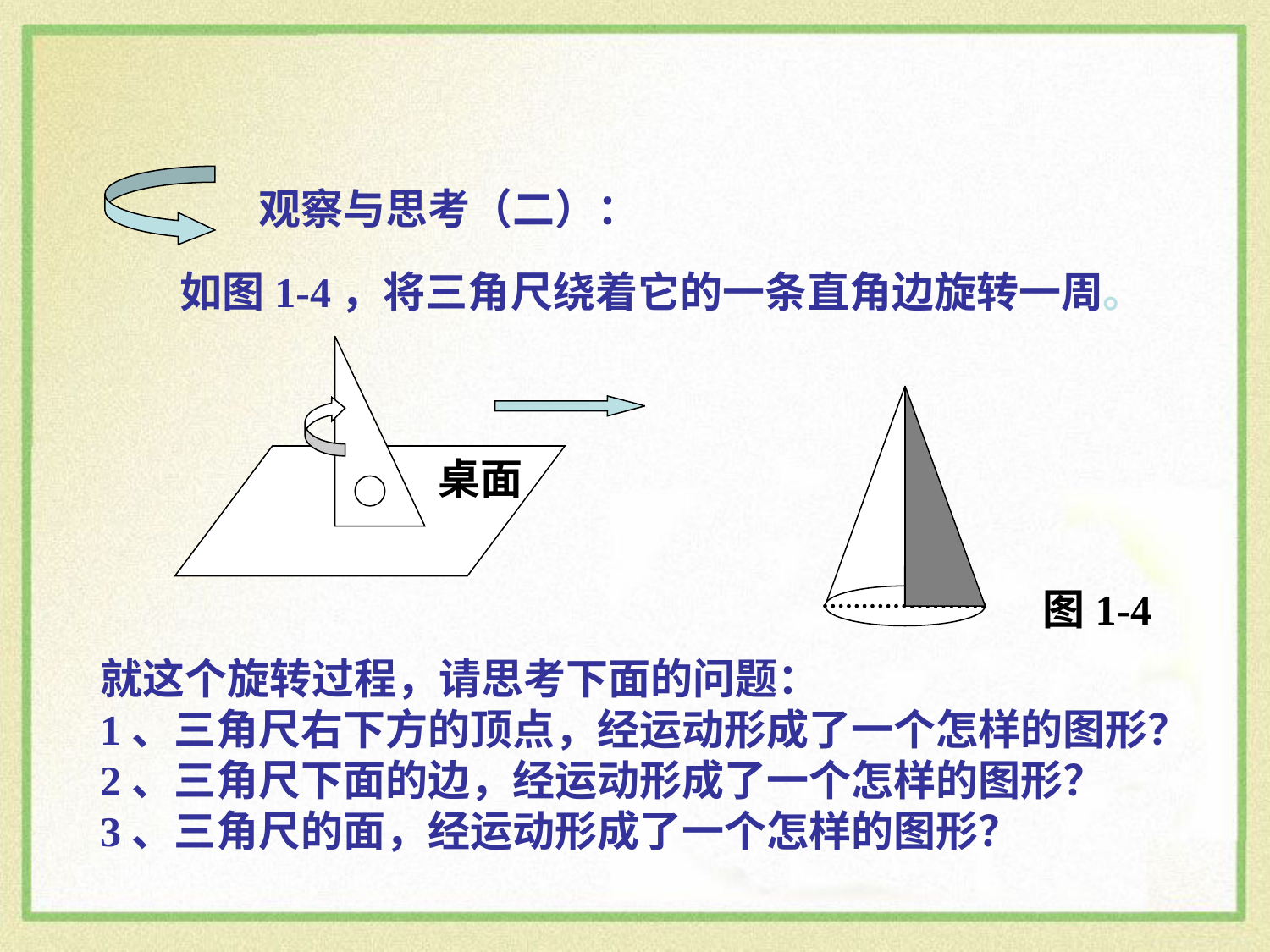

观察与思考（二）：
如图1-4，将三角尺绕着它的一条直角边旋转一周。

桌面

图1-4

就这个旋转过程，请思考下面的问题：
1、三角尺右下方的顶点，经运动形成了一个怎样的图形？
2、三角尺下面的边，经运动形成了一个怎样的图形？
3、三角尺的面，经运动形成了一个怎样的图形？